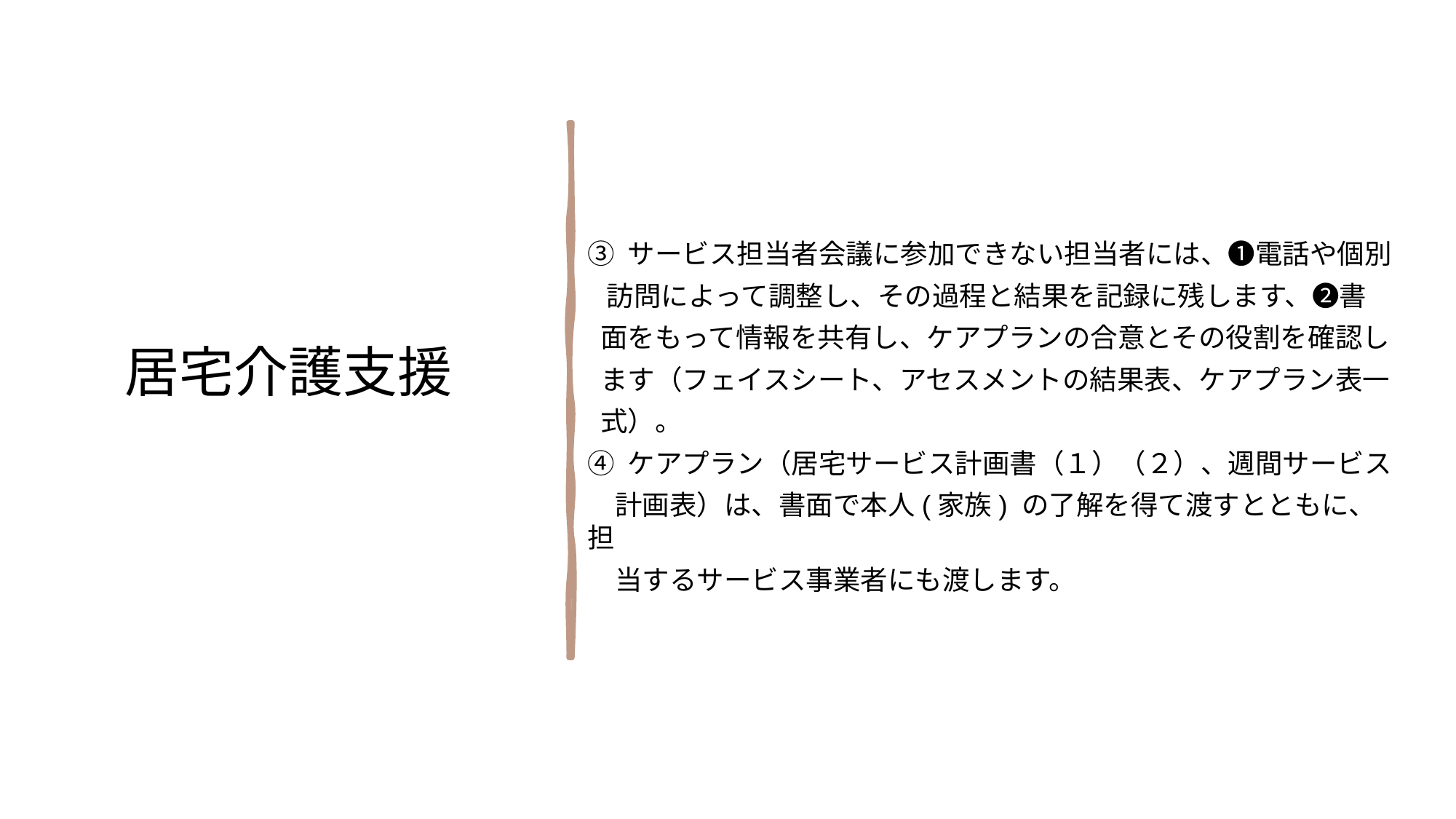

③ サービス担当者会議に参加できない担当者には、❶電話や個別
  訪問によって調整し、その過程と結果を記録に残します、❷書
 面をもって情報を共有し、ケアプランの合意とその役割を確認し
 ます（フェイスシート、アセスメントの結果表、ケアプラン表一
 式）。
④ ケアプラン（居宅サービス計画書（１）（２）、週間サービス
　計画表）は、書面で本人(家族) の了解を得て渡すとともに、担
　当するサービス事業者にも渡します。

居宅介護支援